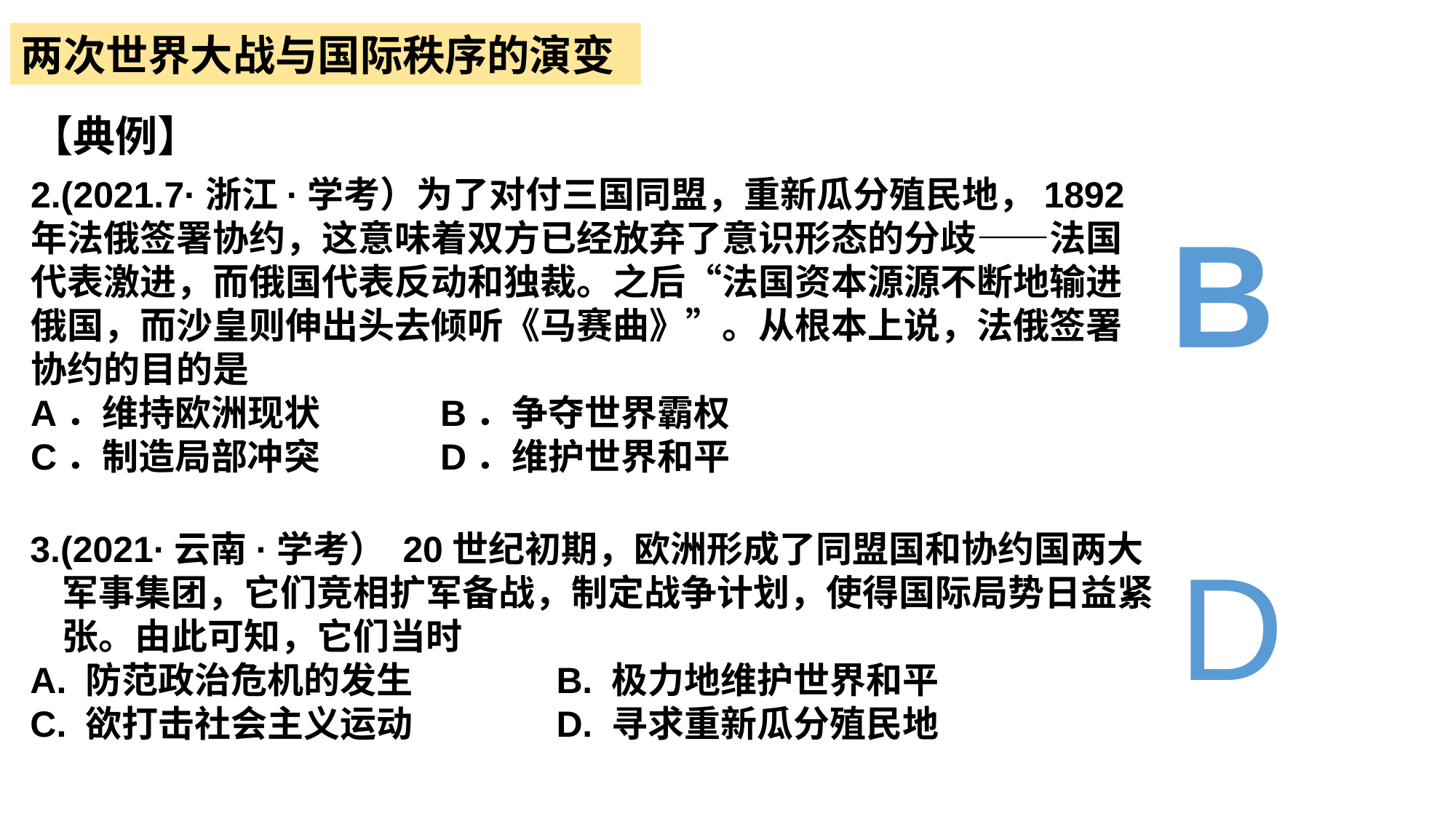

两次世界大战与国际秩序的演变
【典例】
2.(2021.7·浙江·学考）为了对付三国同盟，重新瓜分殖民地，1892年法俄签署协约，这意味着双方已经放弃了意识形态的分歧——法国代表激进，而俄国代表反动和独裁。之后“法国资本源源不断地输进俄国，而沙皇则伸出头去倾听《马赛曲》”。从根本上说，法俄签署协约的目的是A．维持欧洲现状	         B．争夺世界霸权C．制造局部冲突	         D．维护世界和平
B
3.(2021·云南·学考） 20世纪初期，欧洲形成了同盟国和协约国两大军事集团，它们竞相扩军备战，制定战争计划，使得国际局势日益紧张。由此可知，它们当时
A. 防范政治危机的发生	      B. 极力地维护世界和平
C. 欲打击社会主义运动	      D. 寻求重新瓜分殖民地
D